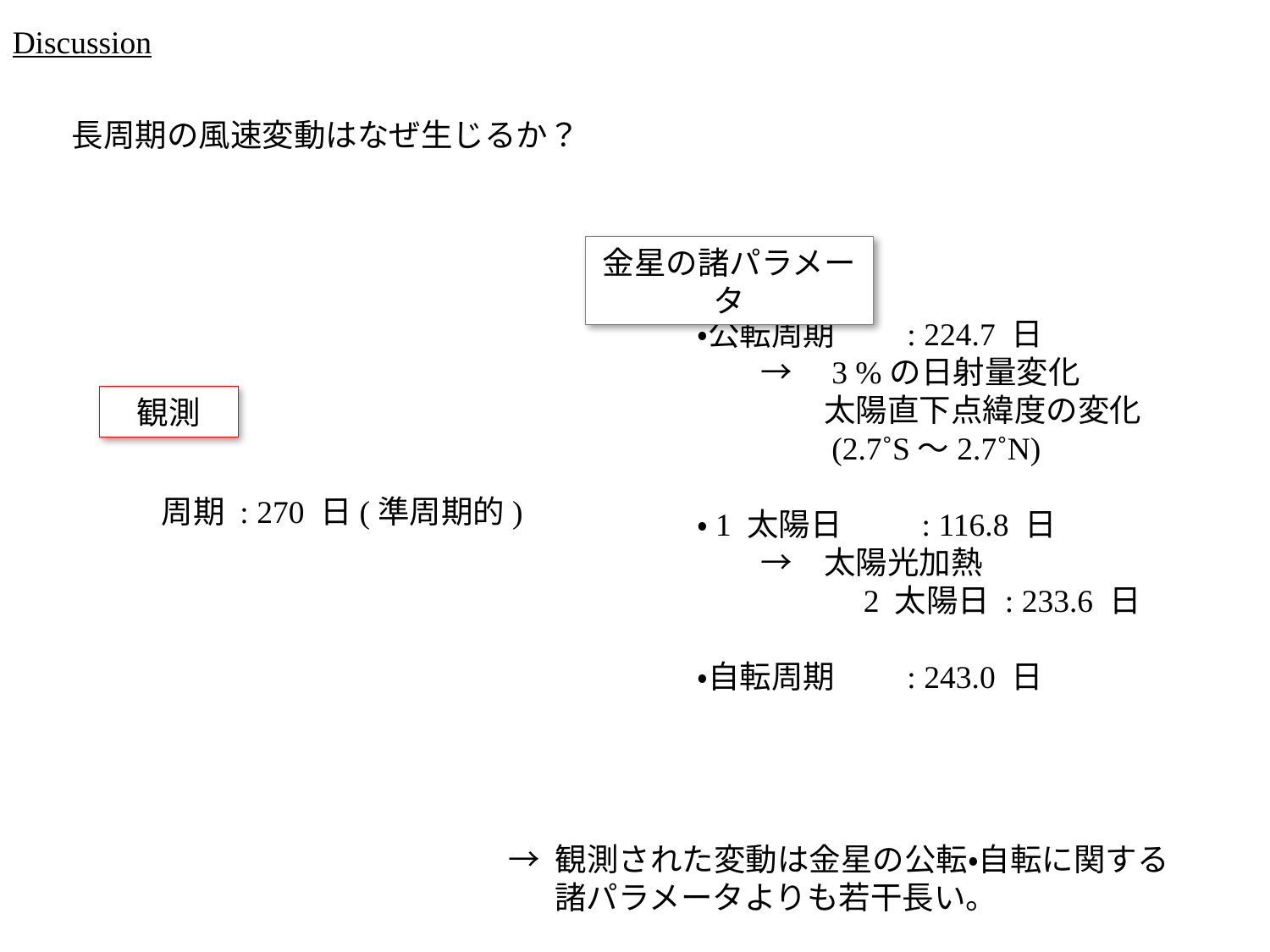

Discussion
長周期の風速変動はなぜ生じるか？
金星の諸パラメータ
・公転周期         : 224.7 日
　　→　3 %の日射量変化
　　　　太陽直下点緯度の変化
　　　　(2.7˚S～2.7˚N)
・1 太陽日          : 116.8 日
　　→　太陽光加熱
　　　　　2 太陽日 : 233.6 日
・自転周期         : 243.0 日
観測
周期 : 270 日(準周期的)
→ 観測された変動は金星の公転・自転に関する
　  諸パラメータよりも若干長い。